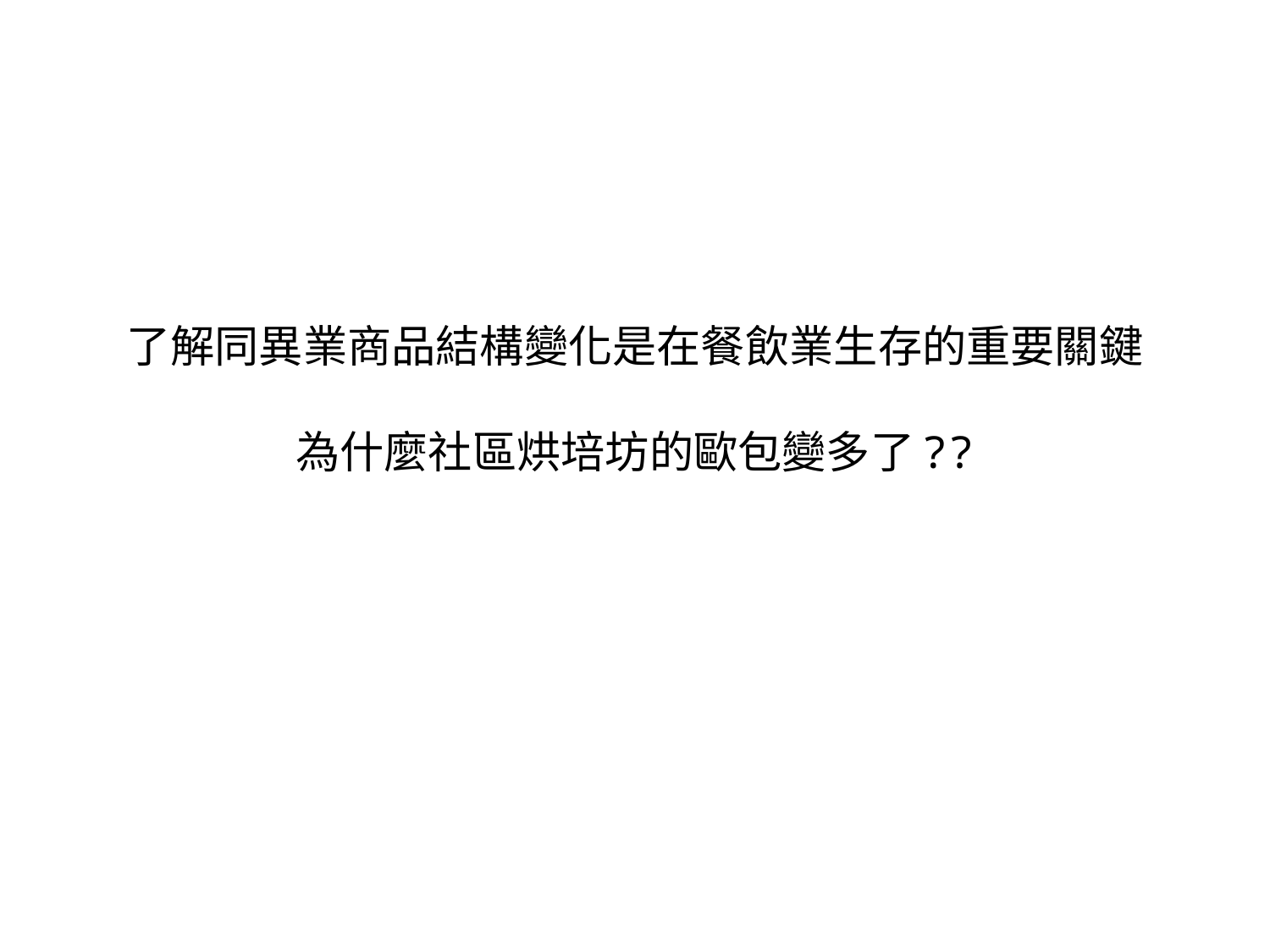

# 了解同異業商品結構變化是在餐飲業生存的重要關鍵 為什麼社區烘培坊的歐包變多了??